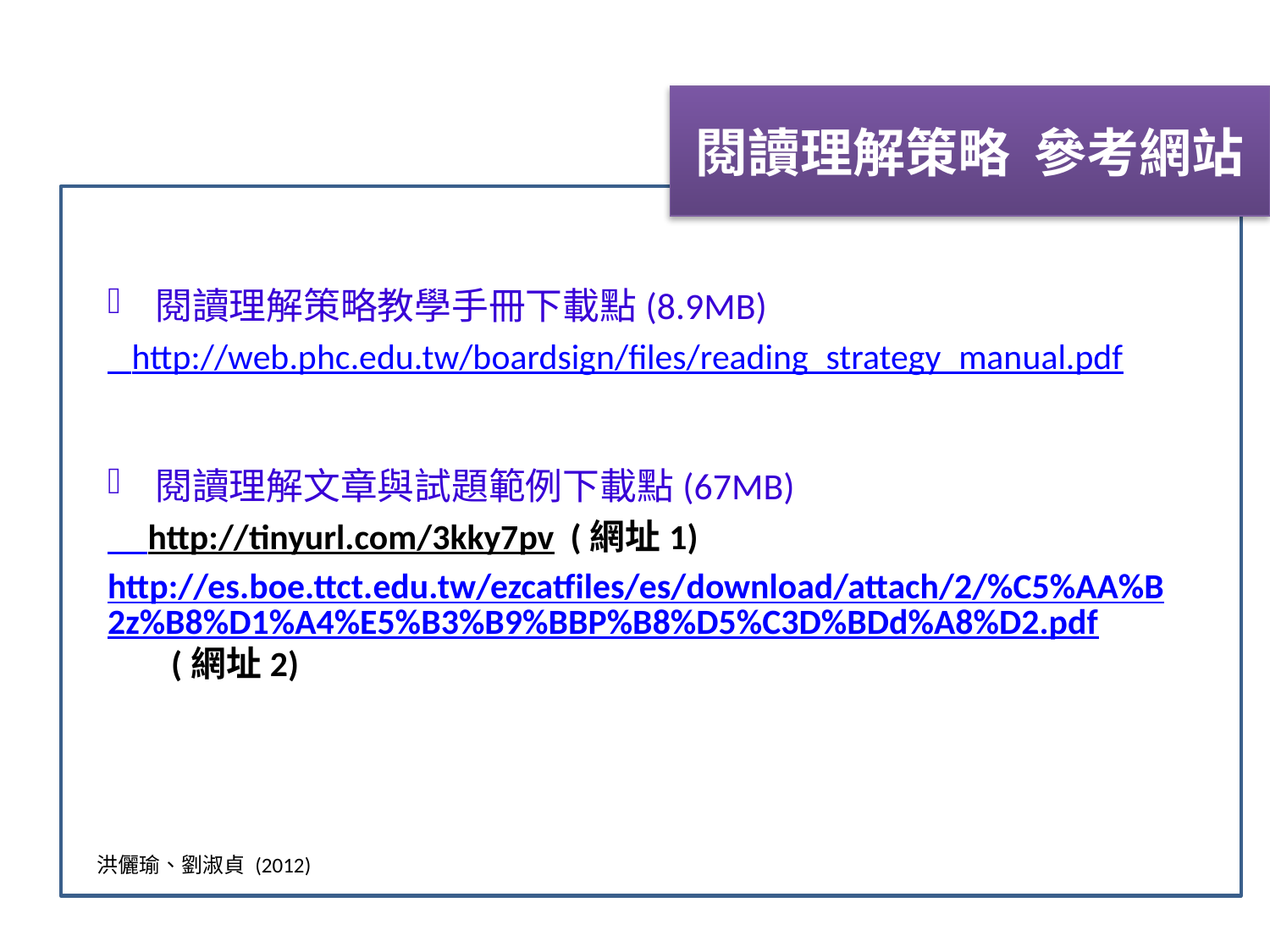

閱讀理解策略  參考網站

閱讀理解策略教學手冊下載點(8.9MB)
   http://web.phc.edu.tw/boardsign/files/reading_strategy_manual.pdf

閱讀理解文章與試題範例下載點(67MB)
     http://tinyurl.com/3kky7pv  (網址1)
http://es.boe.ttct.edu.tw/ezcatfiles/es/download/attach/2/%C5%AA%B2z%B8%D1%A4%E5%B3%B9%BBP%B8%D5%C3D%BDd%A8%D2.pdf  (網址2)

洪儷瑜、劉淑貞 (2012)